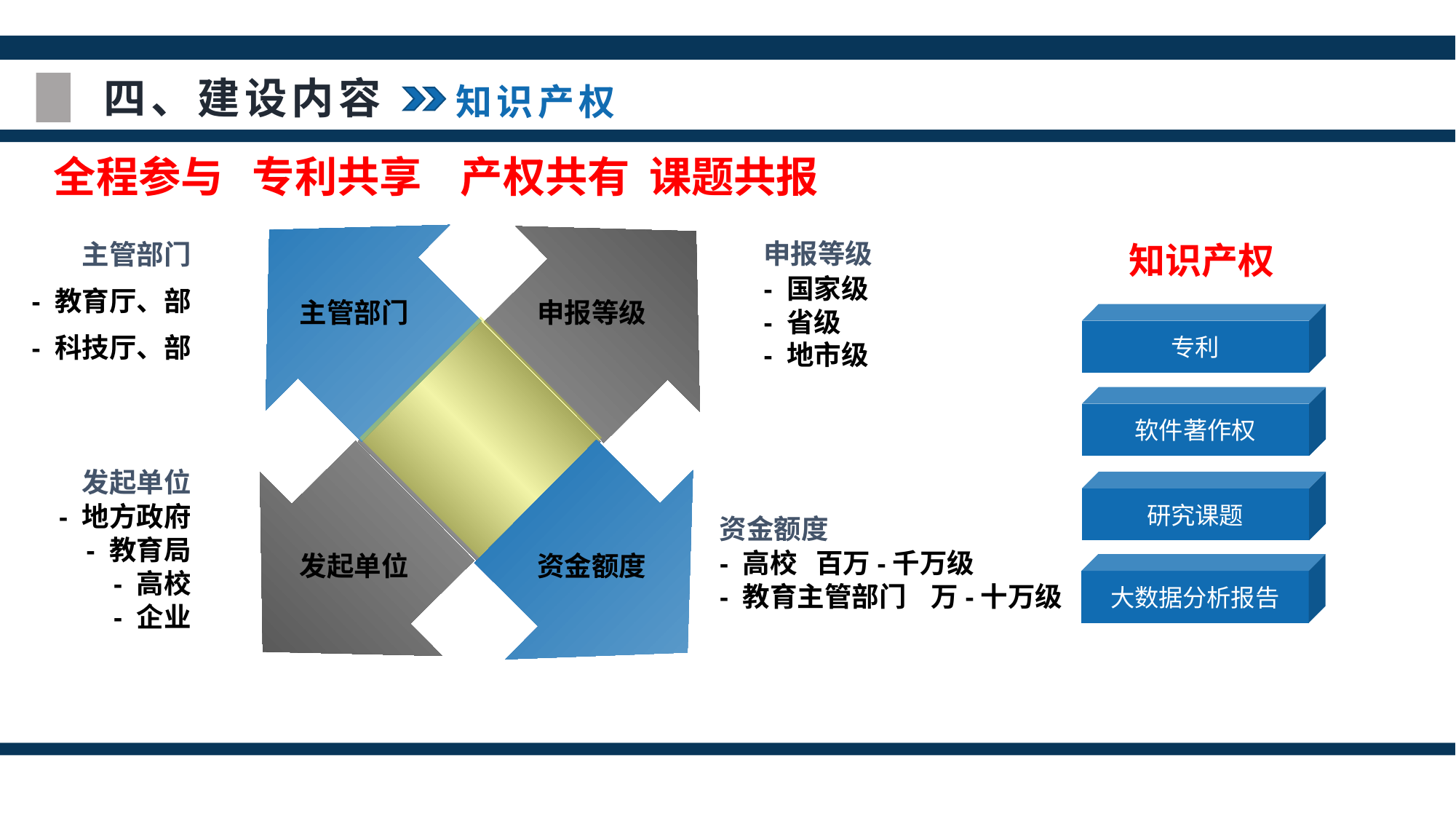

四、建设内容

知识产权

全程参与   专利共享    产权共有  课题共报

申报等级
- 国家级
- 省级
- 地市级
主管部门
- 教育厅、部
 - 科技厅、部
知识产权
主管部门
申报等级
专利

软件著作权
发起单位
- 地方政府
- 教育局
- 高校
- 企业

研究课题
资金额度
- 高校   百万-千万级
- 教育主管部门    万-十万级
发起单位
资金额度
大数据分析报告